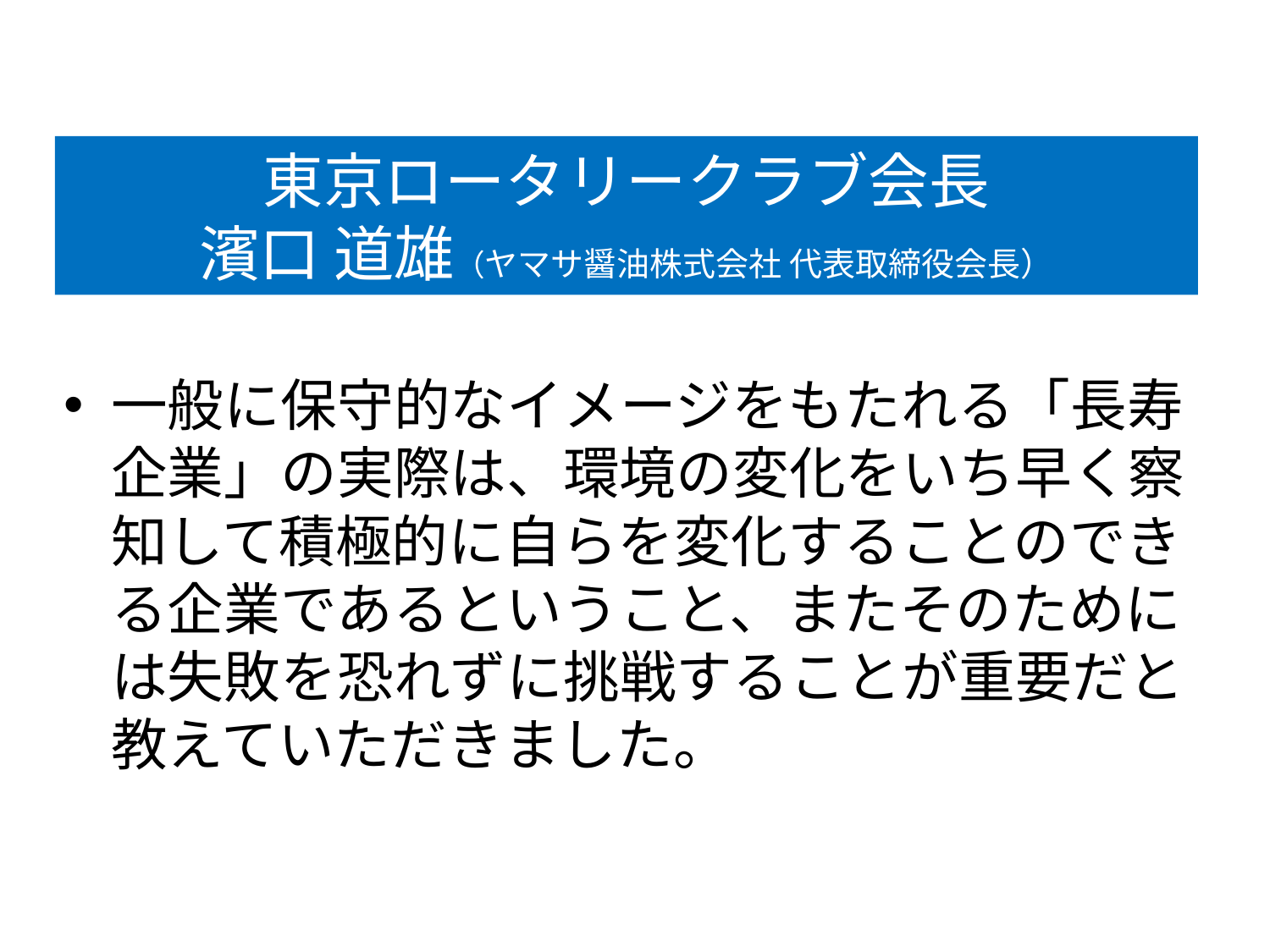

# 東京ロータリークラブ会長 濱口 道雄（ヤマサ醤油株式会社 代表取締役会長）
一般に保守的なイメージをもたれる「長寿企業」の実際は、環境の変化をいち早く察知して積極的に自らを変化することのできる企業であるということ、またそのためには失敗を恐れずに挑戦することが重要だと教えていただきました。